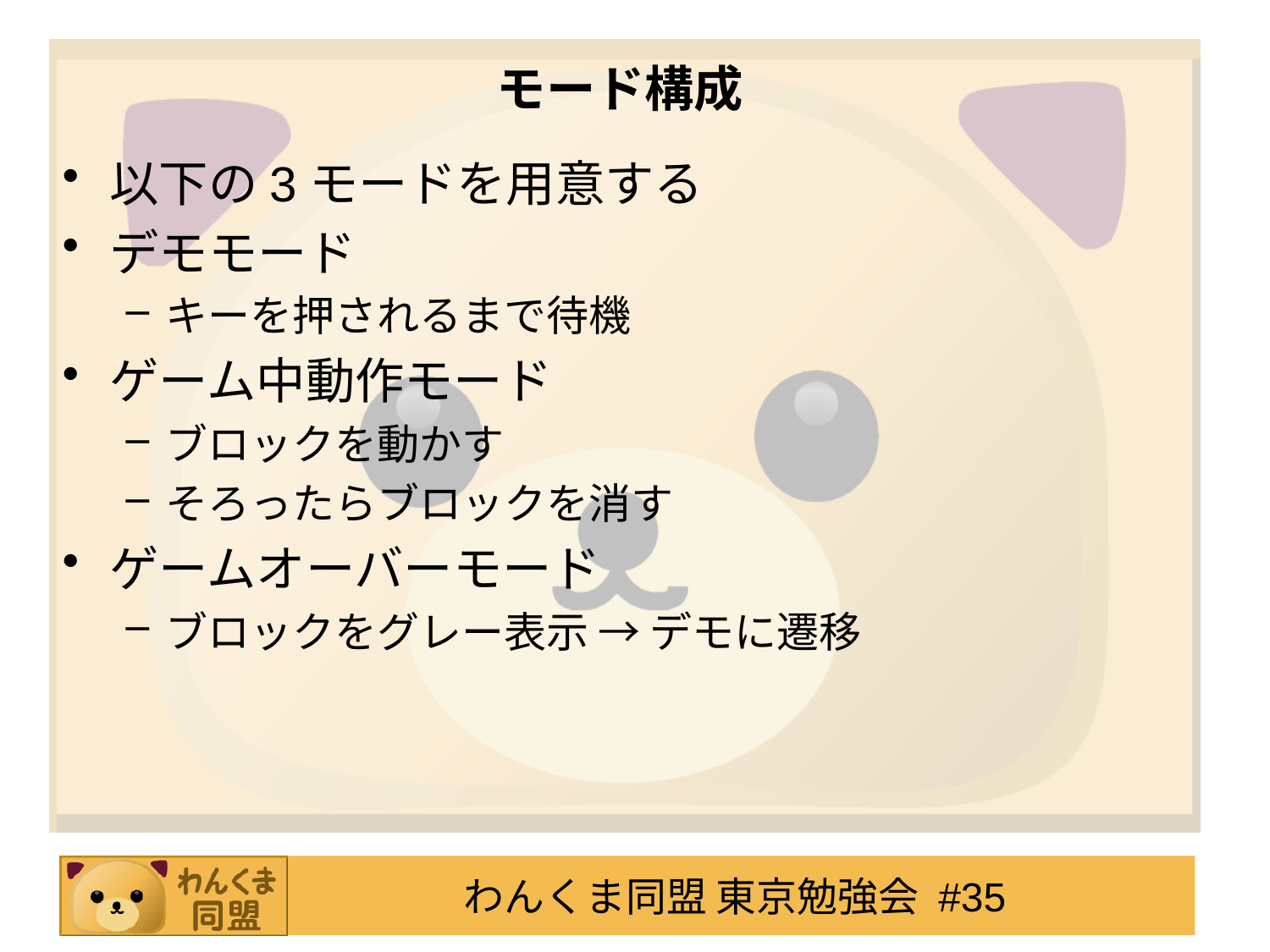

# モード構成
以下の3モードを用意する
デモモード
キーを押されるまで待機
ゲーム中動作モード
ブロックを動かす
そろったらブロックを消す
ゲームオーバーモード
ブロックをグレー表示 → デモに遷移